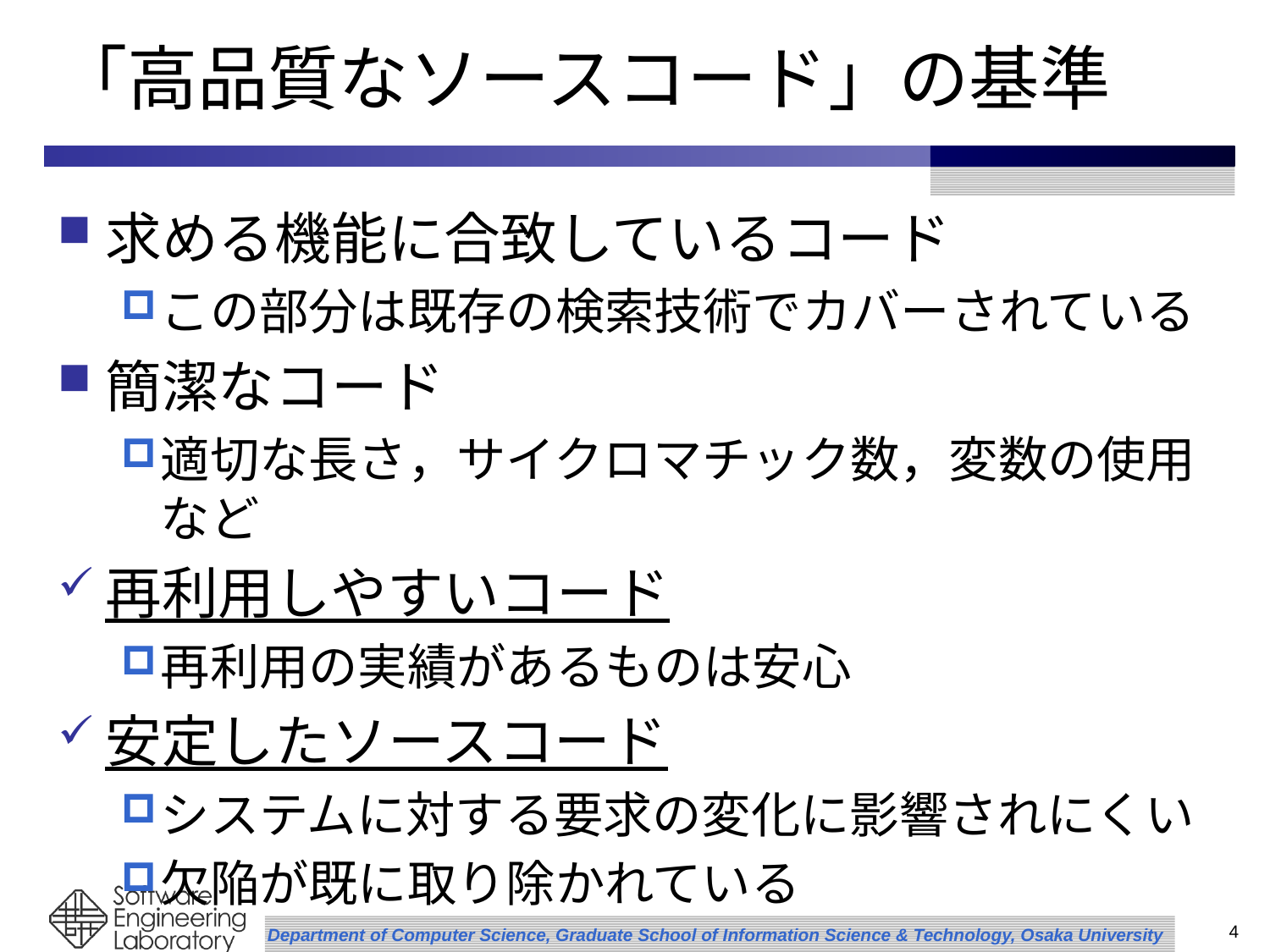

# 「高品質なソースコード」の基準
求める機能に合致しているコード
この部分は既存の検索技術でカバーされている
簡潔なコード
適切な長さ，サイクロマチック数，変数の使用など
再利用しやすいコード
再利用の実績があるものは安心
安定したソースコード
システムに対する要求の変化に影響されにくい
欠陥が既に取り除かれている
4